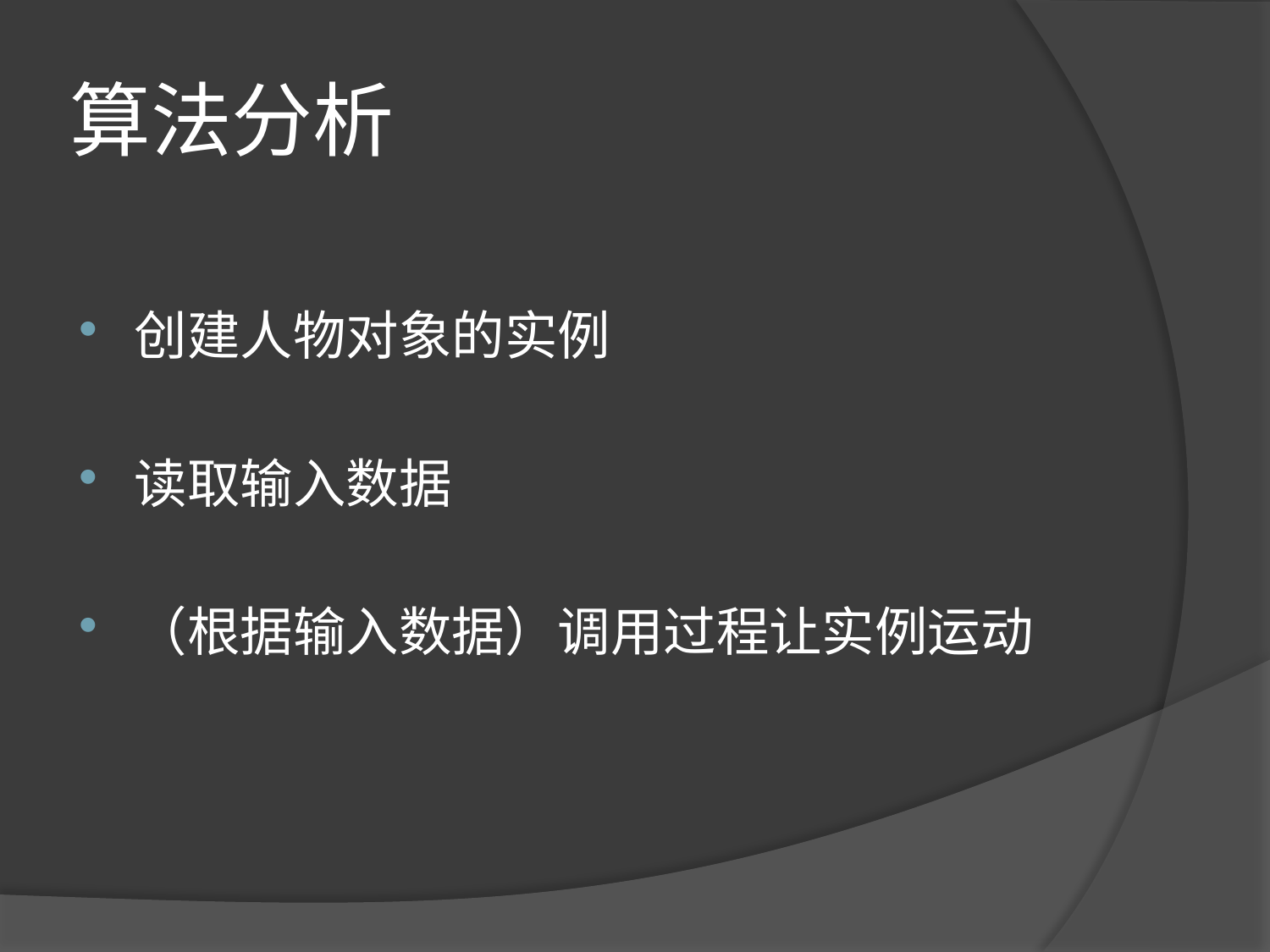

# 算法分析

创建人物对象的实例

读取输入数据

（根据输入数据）调用过程让实例运动